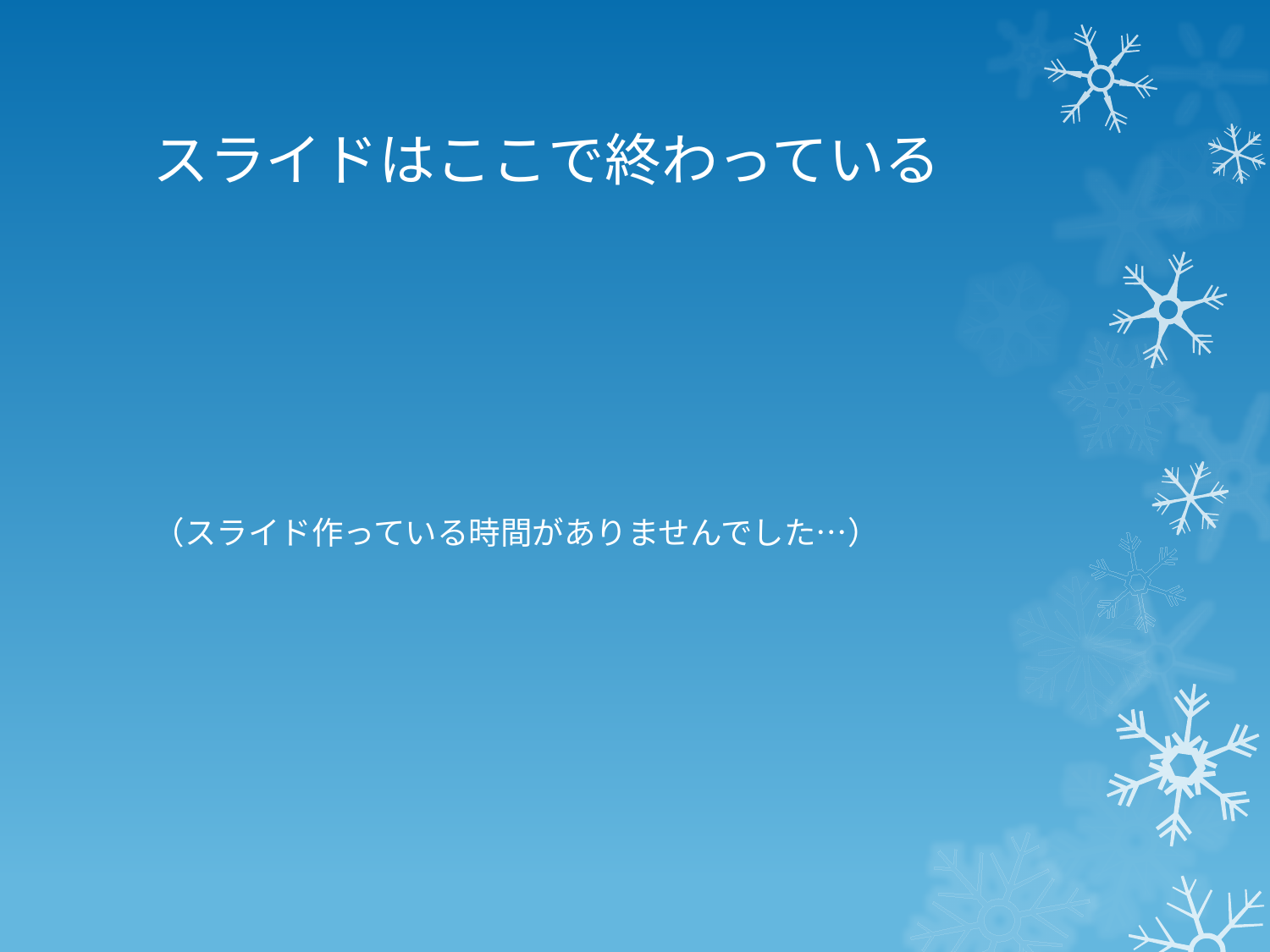

# スライドはここで終わっている
（スライド作っている時間がありませんでした…）